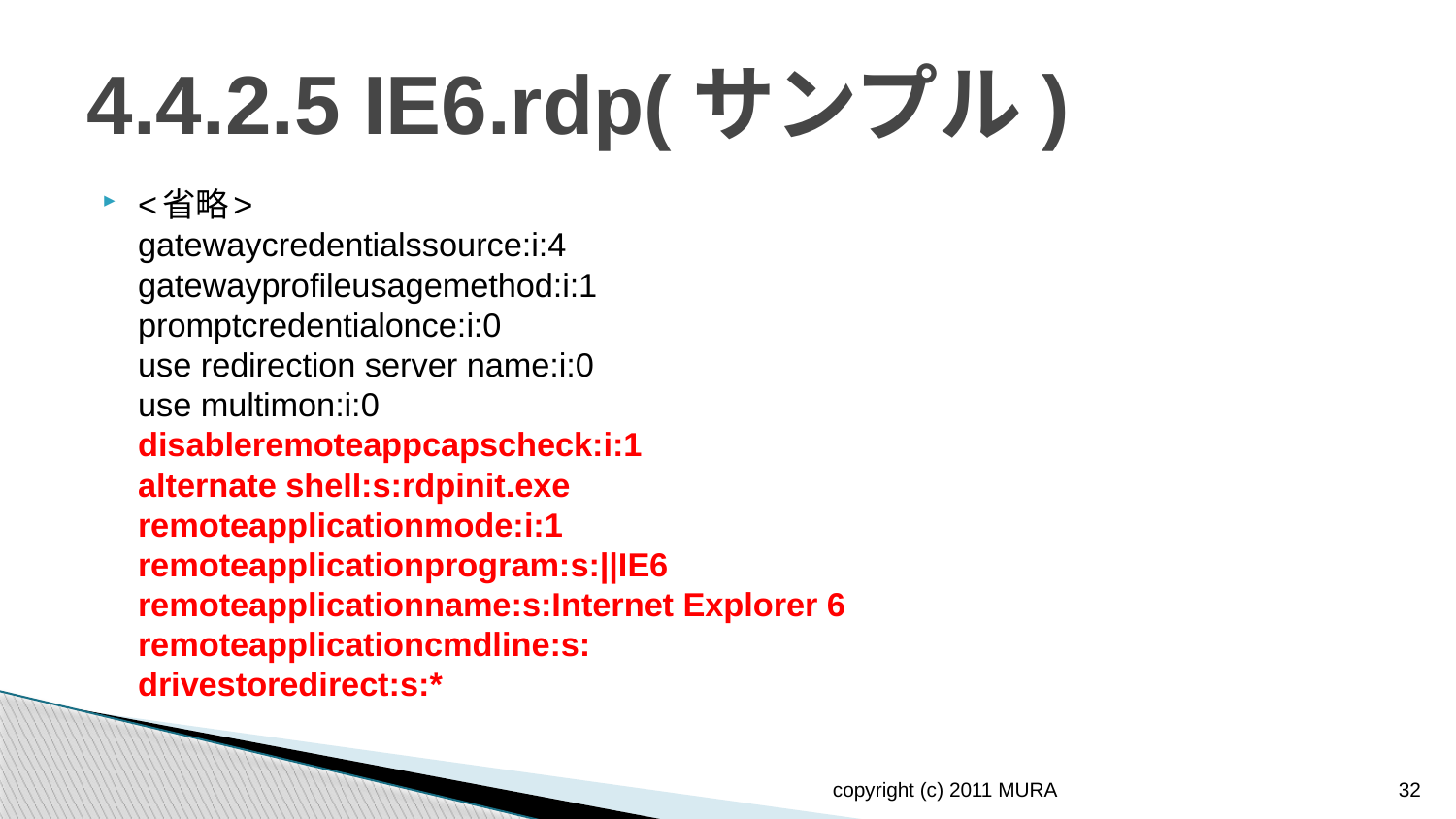

# 4.4.2.5 IE6.rdp(サンプル)
<省略>
gatewaycredentialssource:i:4
gatewayprofileusagemethod:i:1
promptcredentialonce:i:0
use redirection server name:i:0
use multimon:i:0
disableremoteappcapscheck:i:1
alternate shell:s:rdpinit.exe
remoteapplicationmode:i:1
remoteapplicationprogram:s:||IE6
remoteapplicationname:s:Internet Explorer 6
remoteapplicationcmdline:s:
drivestoredirect:s:*
copyright (c) 2011 MURA
32